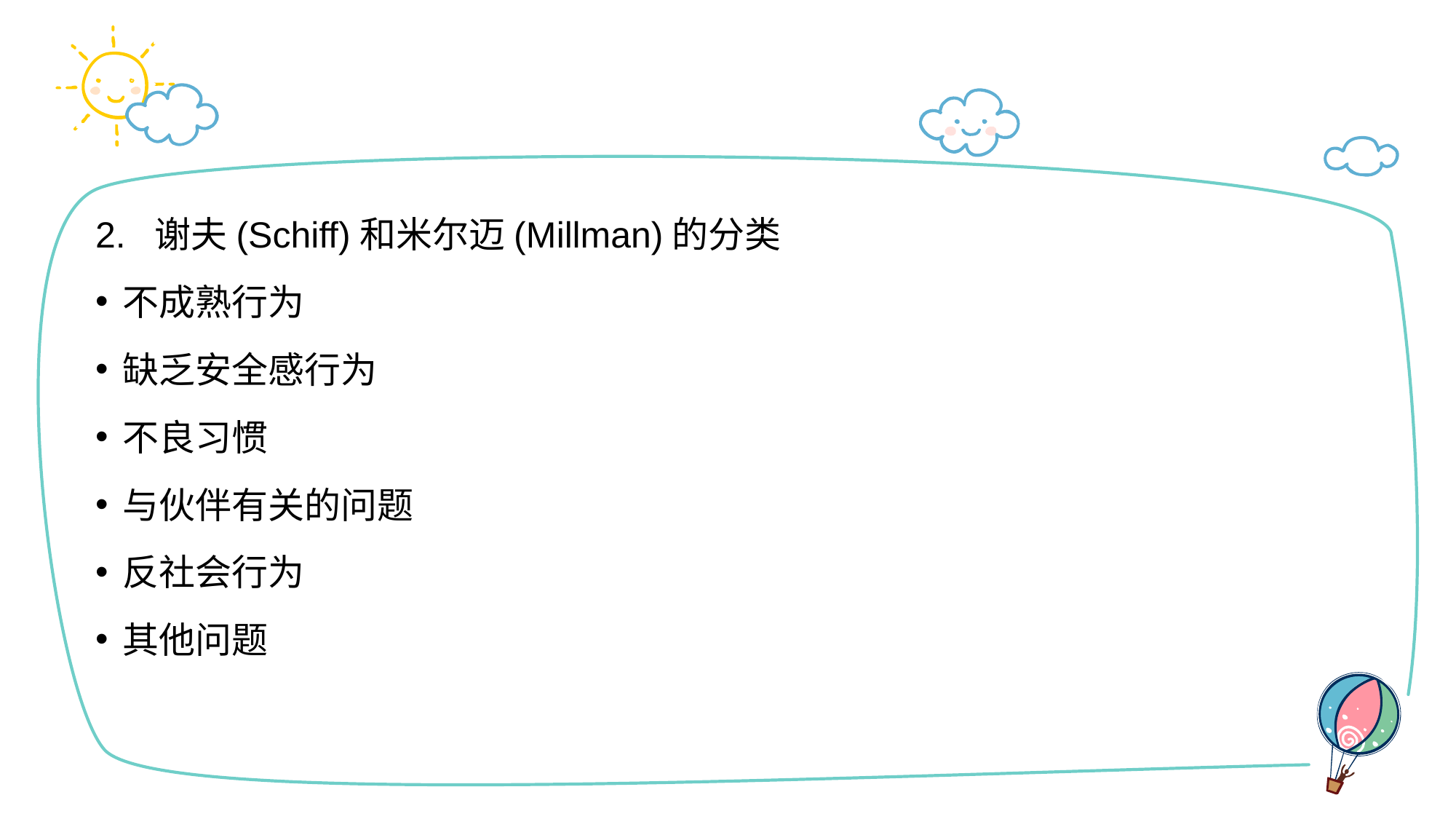

#
2.  谢夫(Schiff)和米尔迈(Millman)的分类
不成熟行为
缺乏安全感行为
不良习惯
与伙伴有关的问题
反社会行为
其他问题